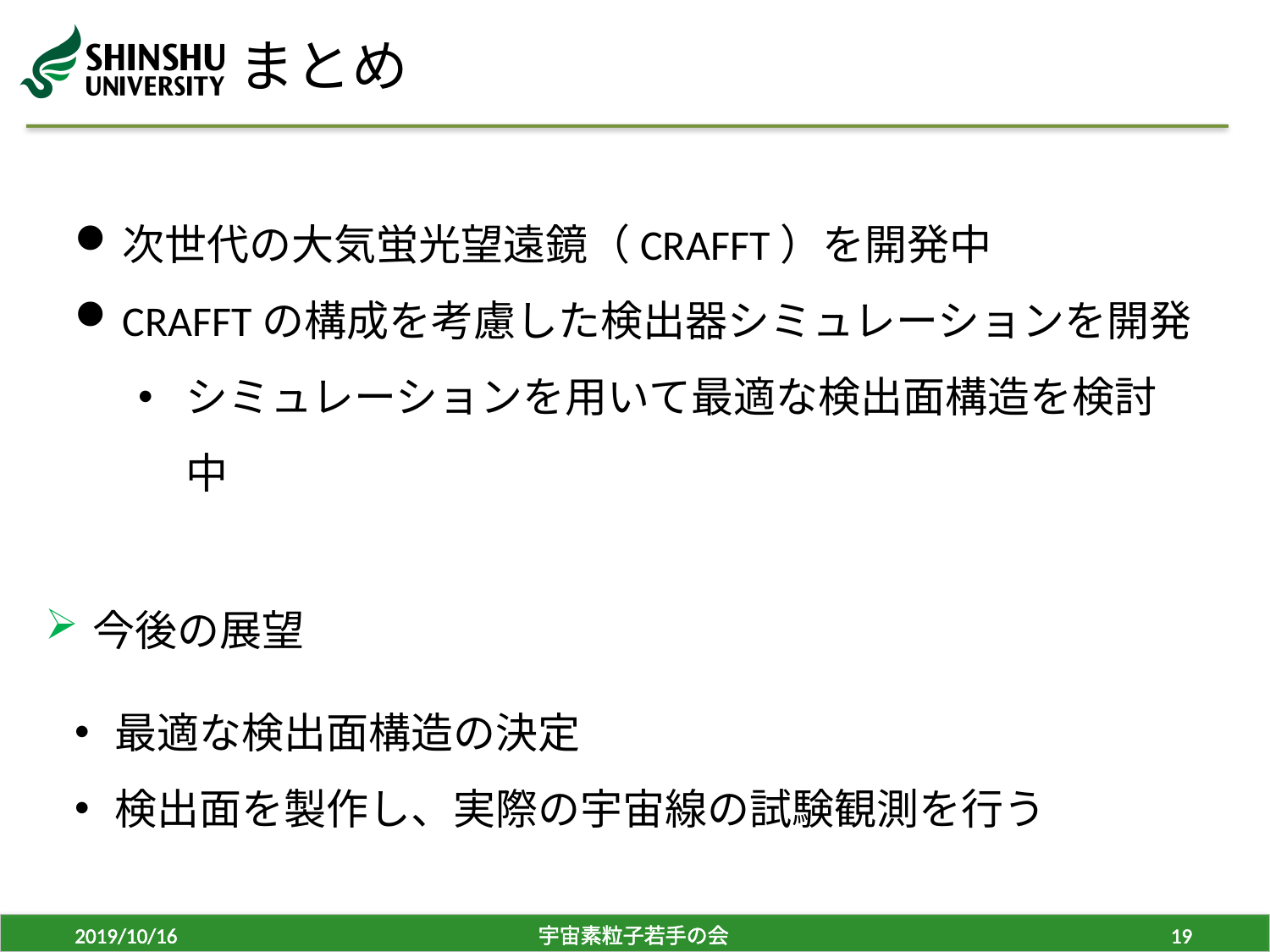

# まとめ
次世代の大気蛍光望遠鏡（CRAFFT）を開発中
CRAFFTの構成を考慮した検出器シミュレーションを開発
シミュレーションを用いて最適な検出面構造を検討中
今後の展望
最適な検出面構造の決定
検出面を製作し、実際の宇宙線の試験観測を行う
2019/10/16
宇宙素粒子若手の会
19